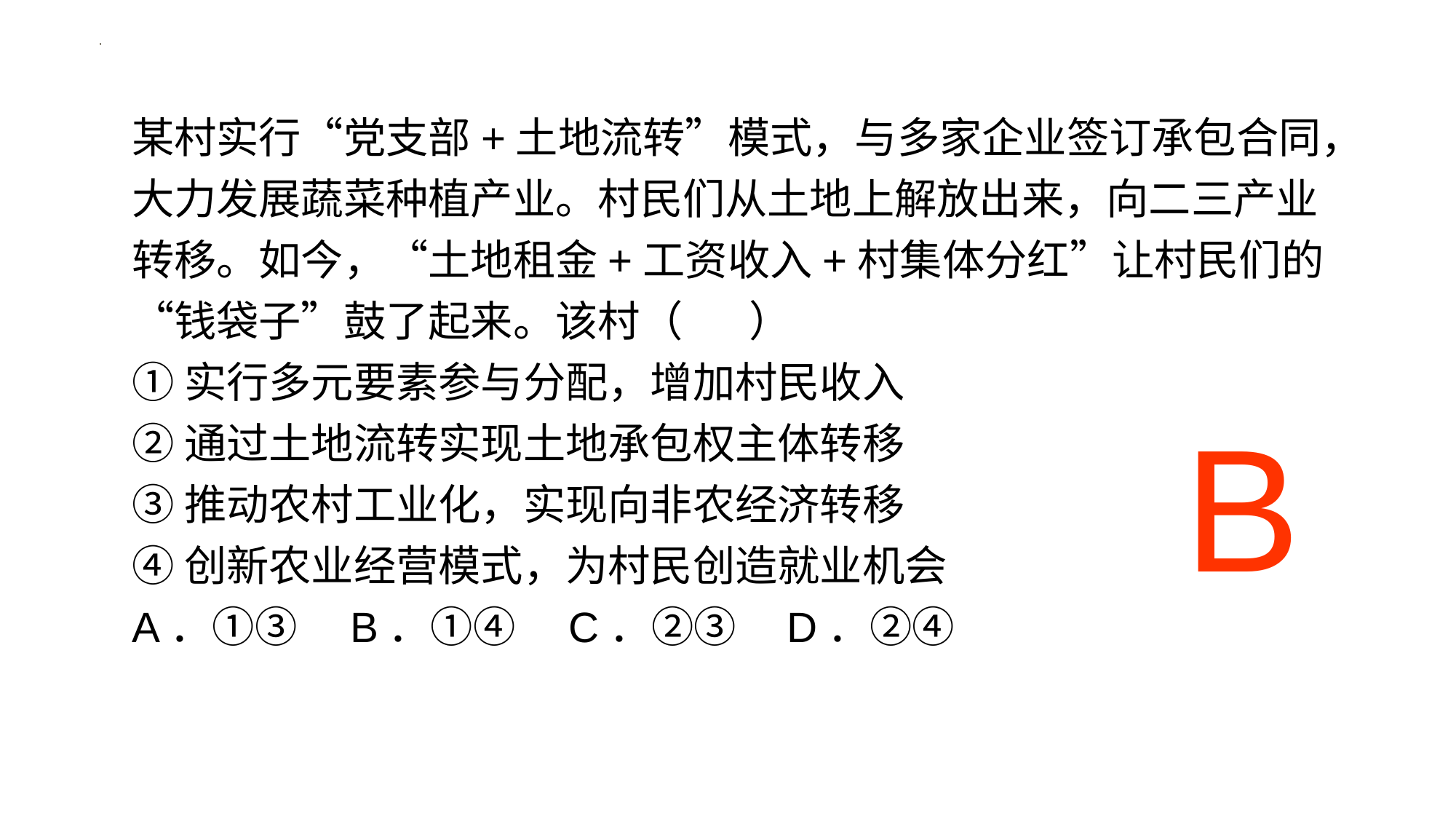

某村实行“党支部+土地流转”模式，与多家企业签订承包合同，大力发展蔬菜种植产业。村民们从土地上解放出来，向二三产业转移。如今，“土地租金+工资收入+村集体分红”让村民们的“钱袋子”鼓了起来。该村（       ）
①实行多元要素参与分配，增加村民收入
②通过土地流转实现土地承包权主体转移
③推动农村工业化，实现向非农经济转移
④创新农业经营模式，为村民创造就业机会
A．①③	B．①④	C．②③	D．②④
B